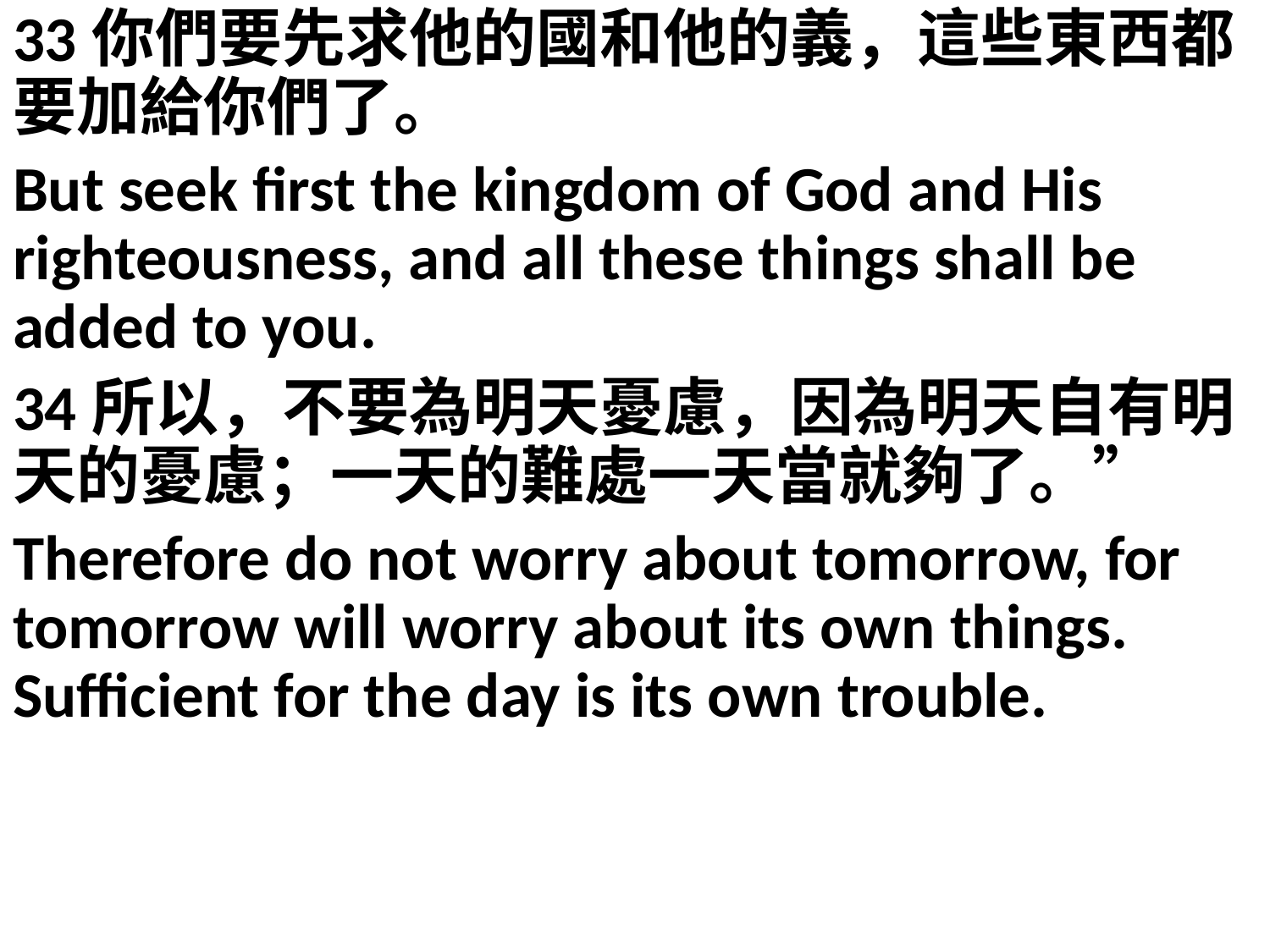

33你們要先求他的國和他的義，這些東西都要加給你們了。
But seek first the kingdom of God and His righteousness, and all these things shall be added to you.
34所以，不要為明天憂慮，因為明天自有明天的憂慮；一天的難處一天當就夠了。”
Therefore do not worry about tomorrow, for tomorrow will worry about its own things. Sufficient for the day is its own trouble.